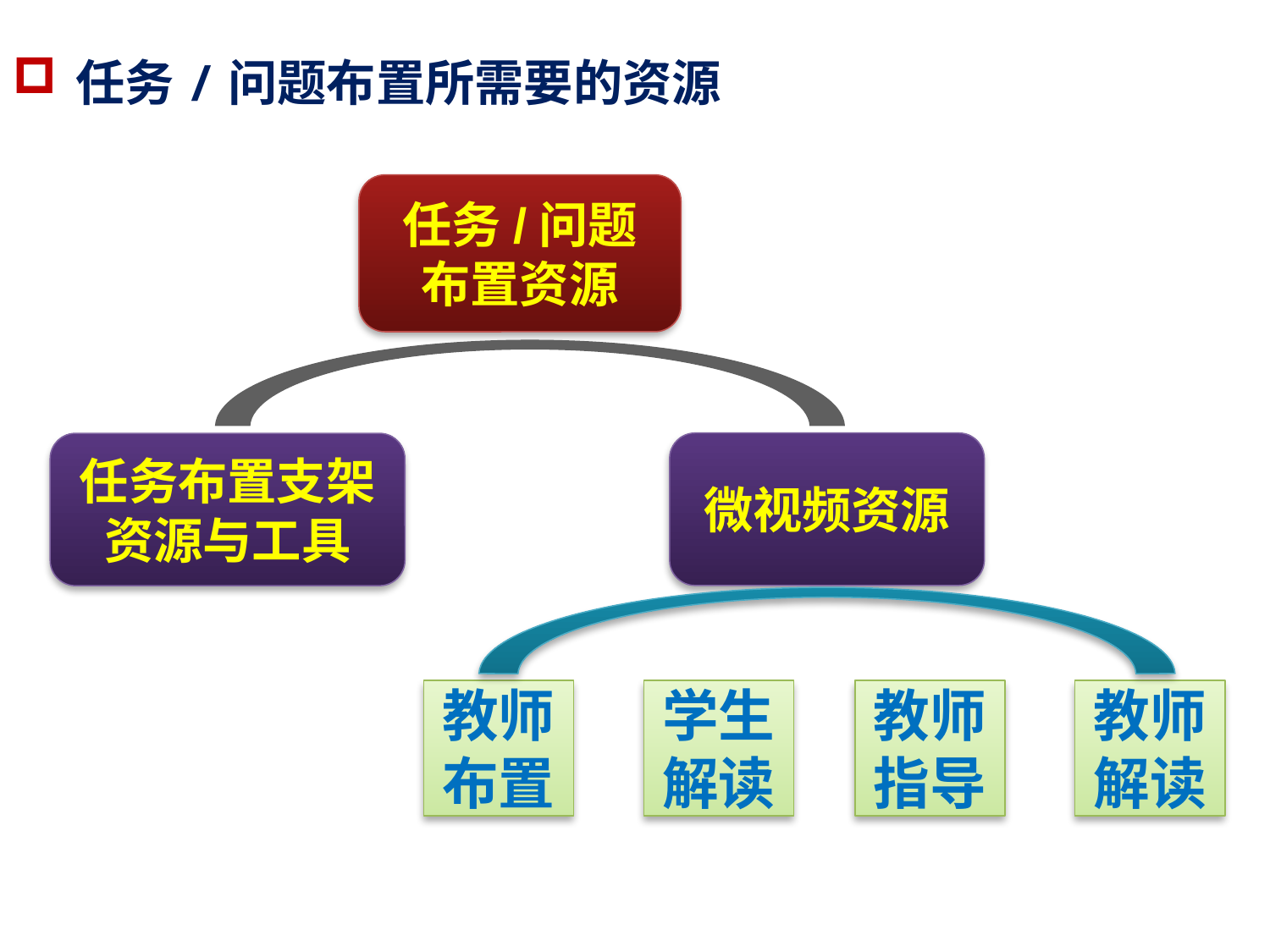

任务/问题布置所需要的资源
任务/问题布置资源

微视频资源
任务布置支架资源与工具

教师布置
学生解读
教师指导
教师解读